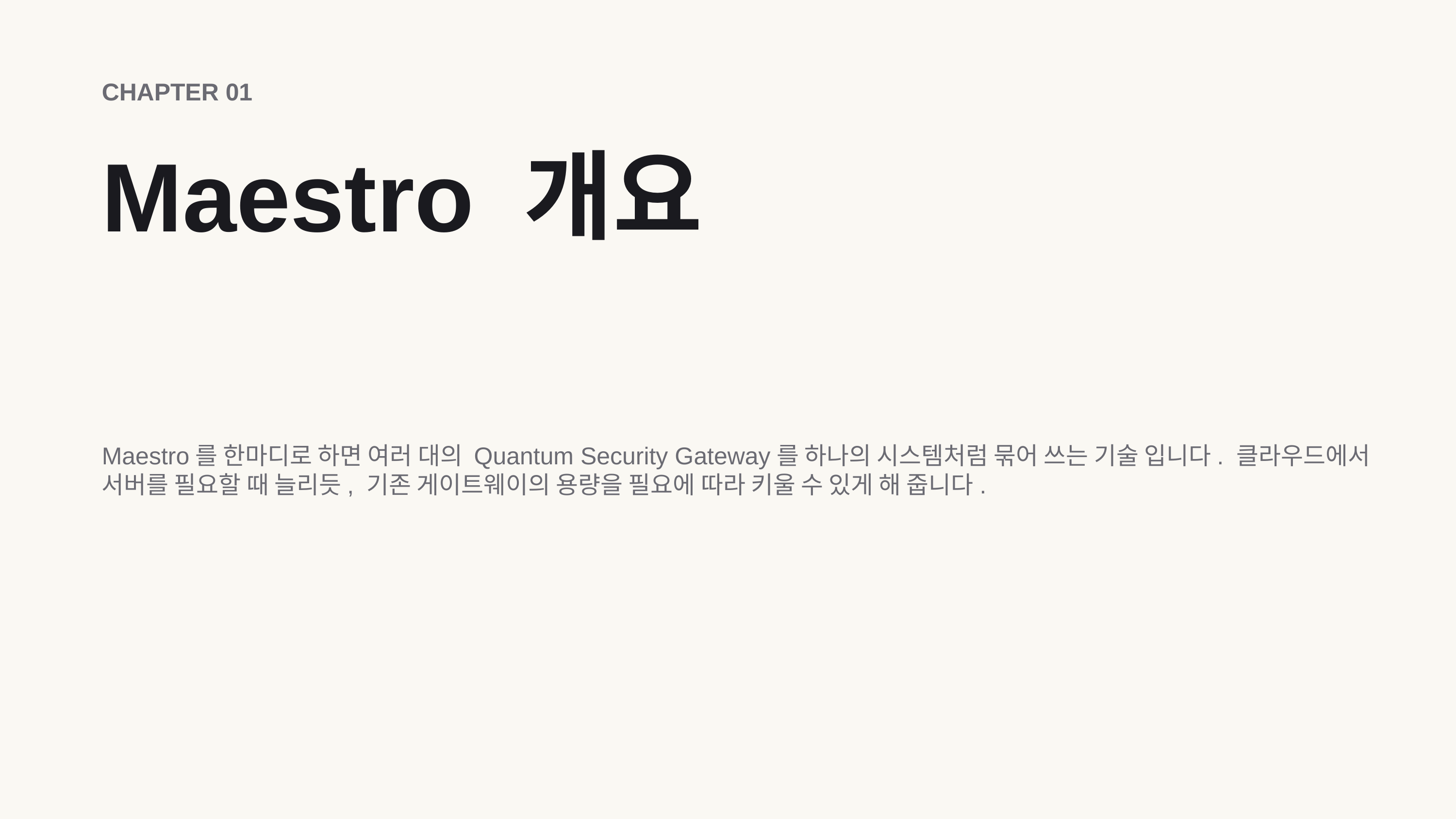

CHAPTER 01
Maestro 개요
Maestro를 한마디로 하면 여러 대의 Quantum Security Gateway를 하나의 시스템처럼 묶어 쓰는 기술 입니다. 클라우드에서 서버를 필요할 때 늘리듯, 기존 게이트웨이의 용량을 필요에 따라 키울 수 있게 해 줍니다.